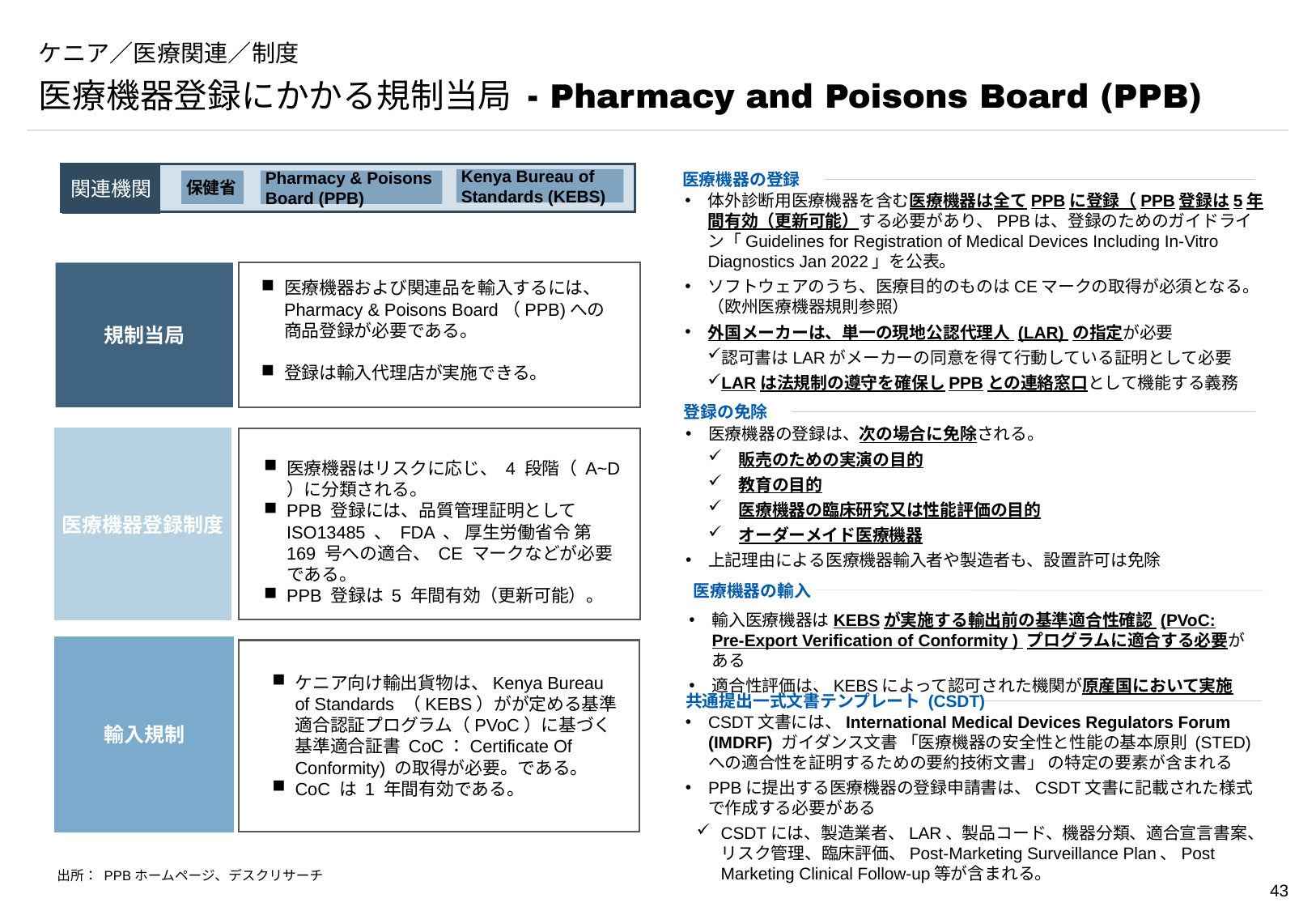

# ケニア／医療関連／制度
医療機器登録にかかる規制当局 - Pharmacy and Poisons Board (PPB)
医療機器の登録
体外診断用医療機器を含む医療機器は全てPPBに登録（PPB登録は5年間有効（更新可能）する必要があり、PPBは、登録のためのガイドライン「Guidelines for Registration of Medical Devices Including In-Vitro Diagnostics Jan 2022」を公表。
ソフトウェアのうち、医療目的のものはCEマークの取得が必須となる。（欧州医療機器規則参照）
外国メーカーは、単一の現地公認代理人 (LAR) の指定が必要
認可書はLARがメーカーの同意を得て行動している証明として必要
LARは法規制の遵守を確保しPPBとの連絡窓口として機能する義務

関連機関
Kenya Bureau of Standards (KEBS)
保健省
Pharmacy & Poisons Board (PPB)
規制当局

医療機器および関連品を輸入するには、 Pharmacy & Poisons Board（PPB)への商品登録が必要である。

登録は輸入代理店が実施できる。
登録の免除
医療機器の登録は、次の場合に免除される。
販売のための実演の目的
教育の目的
医療機器の臨床研究又は性能評価の目的
オーダーメイド医療機器
上記理由による医療機器輸入者や製造者も、設置許可は免除
医療機器はリスクに応じ、 4 段階（ A~D ）に分類される。過去の分類事例は以下サイトから検索できる。
医療機器登録制度
医療機器はリスクに応じ、 4 段階（ A~D ）に分類される。
PPB 登録には、品質管理証明として ISO13485 、 FDA 、 厚生労働省令 第 169 号への適合、 CE マークなどが必要である。
PPB 登録は 5 年間有効（更新可能）。
医療機器の輸入
輸入医療機器はKEBSが実施する輸出前の基準適合性確認 (PVoC: Pre-Export Verification of Conformity ) プログラムに適合する必要がある
適合性評価は、KEBSによって認可された機関が原産国において実施
輸入規制

ケニア向け輸出貨物は、Kenya Bureau of Standards （KEBS）がが定める基準適合認証プログラム（PVoC）に基づく基準適合証書 CoC：Certificate Of Conformity) の取得が必要。である。
CoC は 1 年間有効である。
共通提出一式文書テンプレート (CSDT)
CSDT文書には、International Medical Devices Regulators Forum (IMDRF) ガイダンス文書 「医療機器の安全性と性能の基本原則 (STED) への適合性を証明するための要約技術文書」 の特定の要素が含まれる
PPBに提出する医療機器の登録申請書は、CSDT文書に記載された様式で作成する必要がある
CSDTには、製造業者、LAR、製品コード、機器分類、適合宣言書案、リスク管理、臨床評価、Post-Marketing Surveillance Plan、Post Marketing Clinical Follow-up等が含まれる。
出所： PPBホームページ、デスクリサーチ